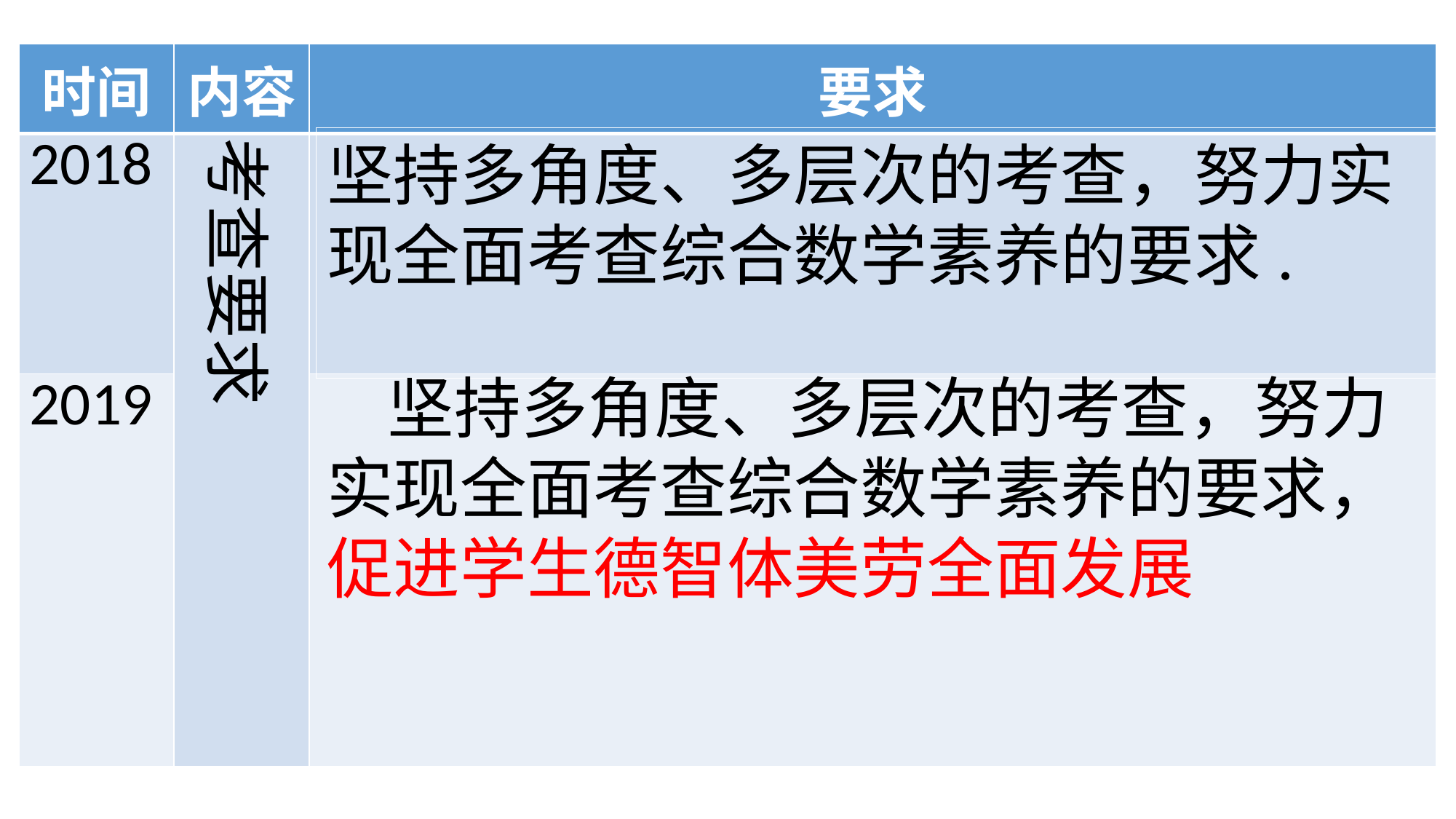

| 时间 | 内容 | 要求 |
| --- | --- | --- |
| 2018 |  |  |
| 2019 |  |  |
#
考查要求
坚持多角度、多层次的考查，努力实现全面考查综合数学素养的要求.

   坚持多角度、多层次的考查，努力实现全面考查综合数学素养的要求，促进学生德智体美劳全面发展